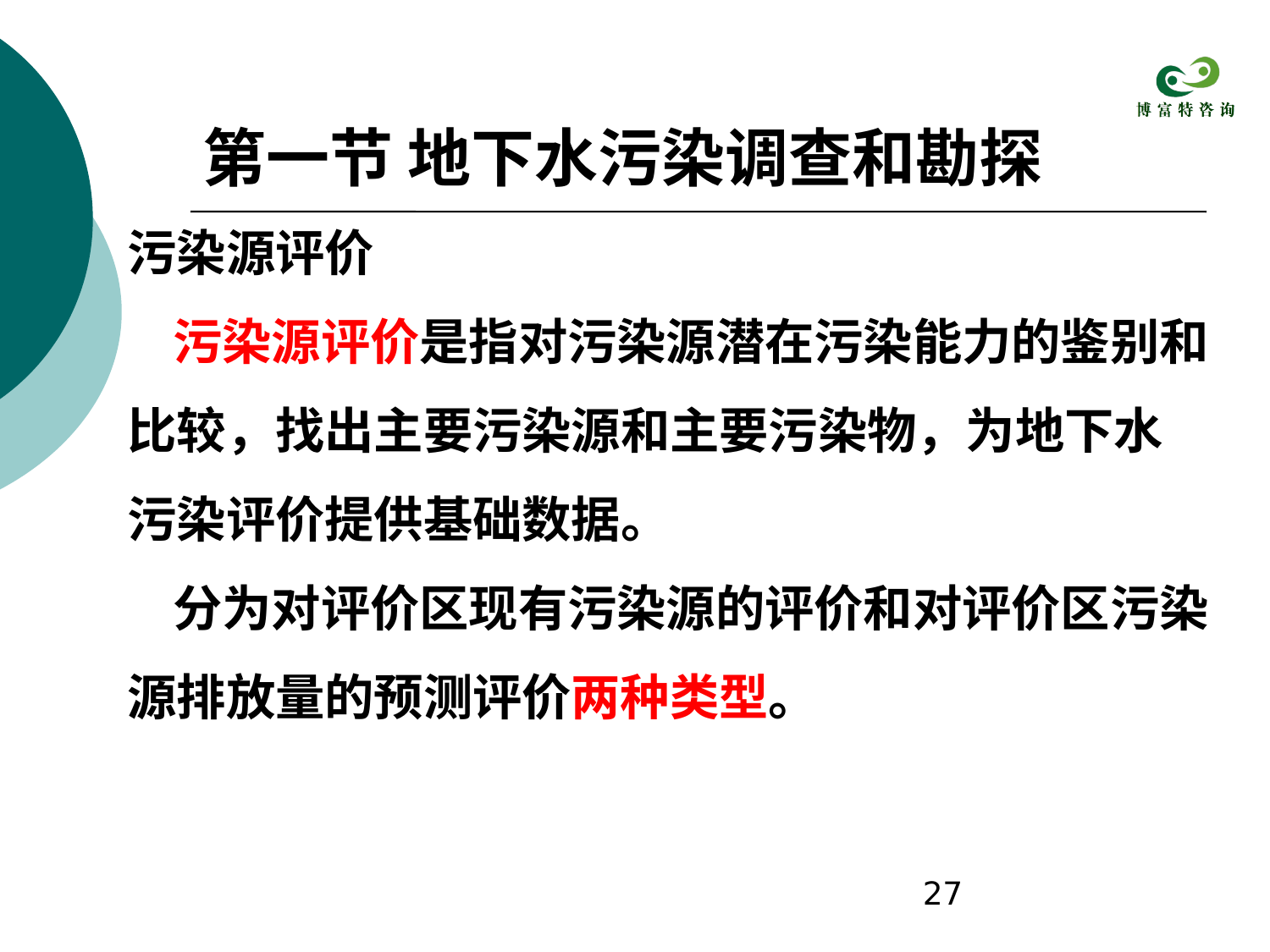

第一节 地下水污染调查和勘探
污染源评价
   污染源评价是指对污染源潜在污染能力的鉴别和比较，找出主要污染源和主要污染物，为地下水污染评价提供基础数据。
   分为对评价区现有污染源的评价和对评价区污染源排放量的预测评价两种类型。

27